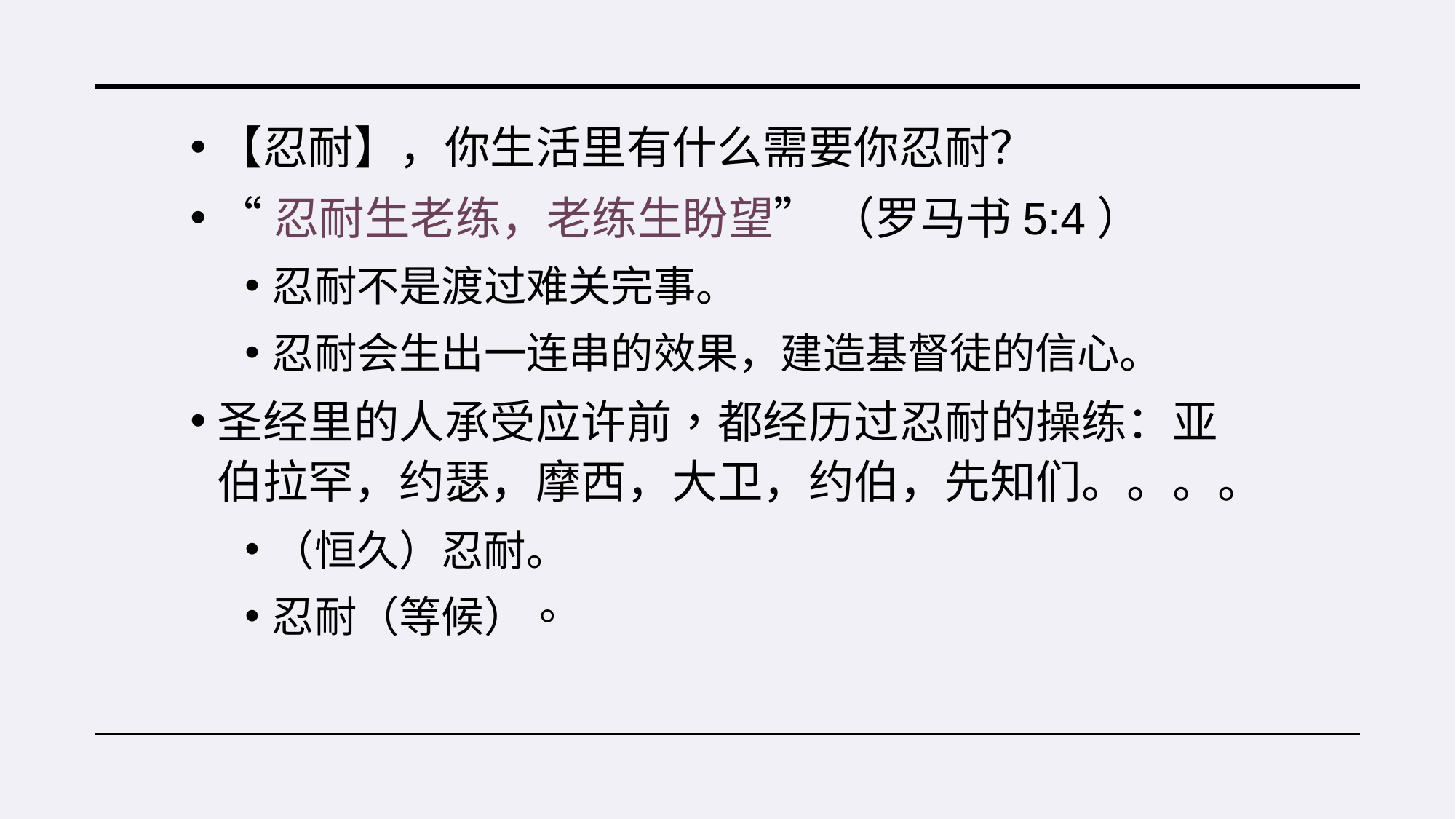

【忍耐】，你生活里有什么需要你忍耐？
“忍耐生老练，老练生盼望” （罗马书5:4）
忍耐不是渡过难关完事。
忍耐会生出一连串的效果，建造基督徒的信心。
圣经里的人承受应许前，都经历过忍耐的操练：亚伯拉罕，约瑟，摩西，大卫，约伯，先知们。。。。
（恒久）忍耐。
忍耐（等候）。